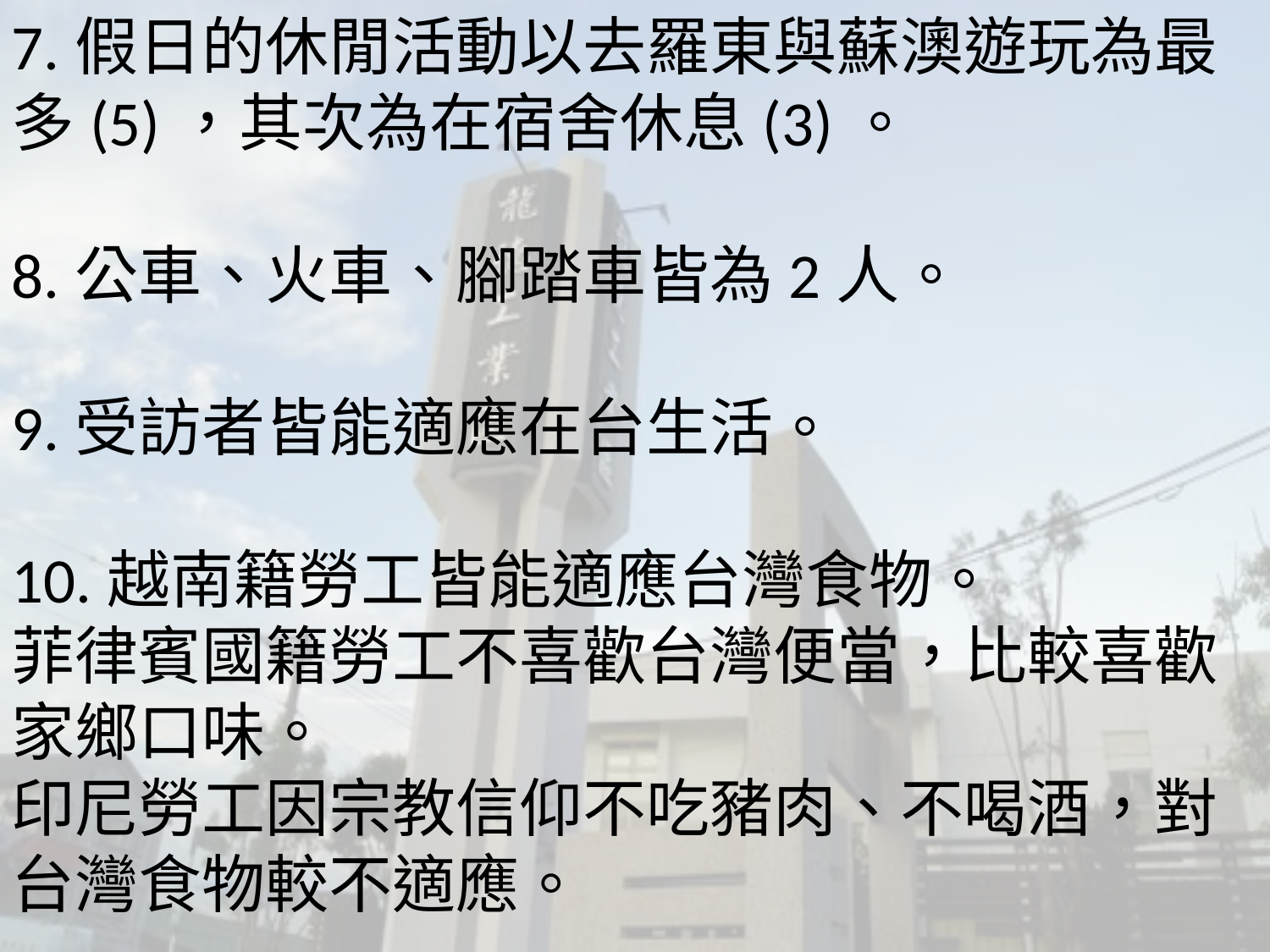

7.假日的休閒活動以去羅東與蘇澳遊玩為最多(5)，其次為在宿舍休息(3)。

8.公車、火車、腳踏車皆為2人。

9.受訪者皆能適應在台生活。

10.越南籍勞工皆能適應台灣食物。
菲律賓國籍勞工不喜歡台灣便當，比較喜歡家鄉口味。
印尼勞工因宗教信仰不吃豬肉、不喝酒，對台灣食物較不適應。